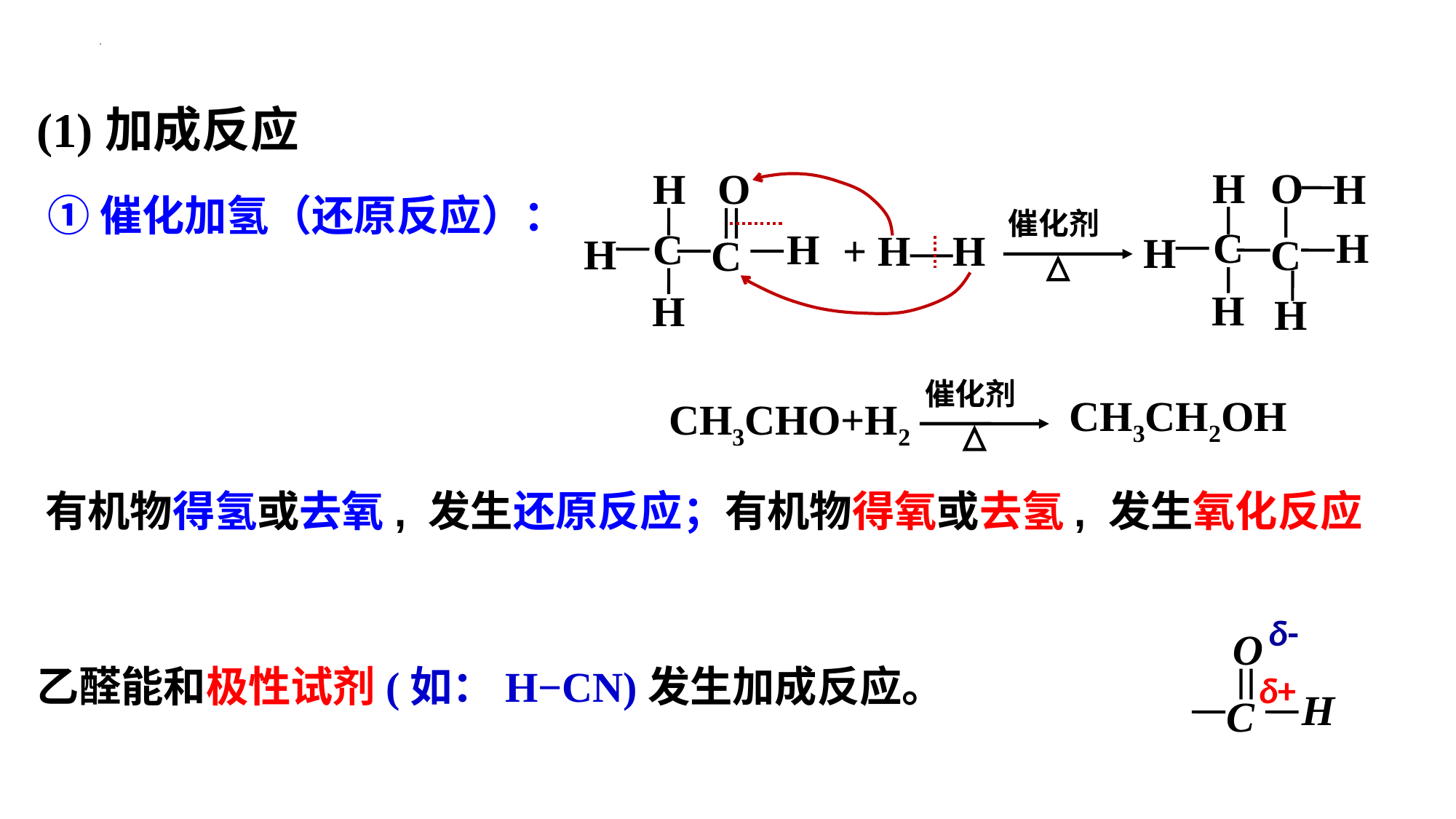

(1)加成反应
H
O

H
C

C

H

H
H

H
H
O

H
C

C

H

H

①催化加氢（还原反应）：
催化剂

+ H—H

催化剂

CH3CH2OH
CH3CHO+H2
有机物得氢或去氧, 发生还原反应；有机物得氧或去氢, 发生氧化反应
δ-
O

H
C

δ+
乙醛能和极性试剂(如：H−CN)发生加成反应。